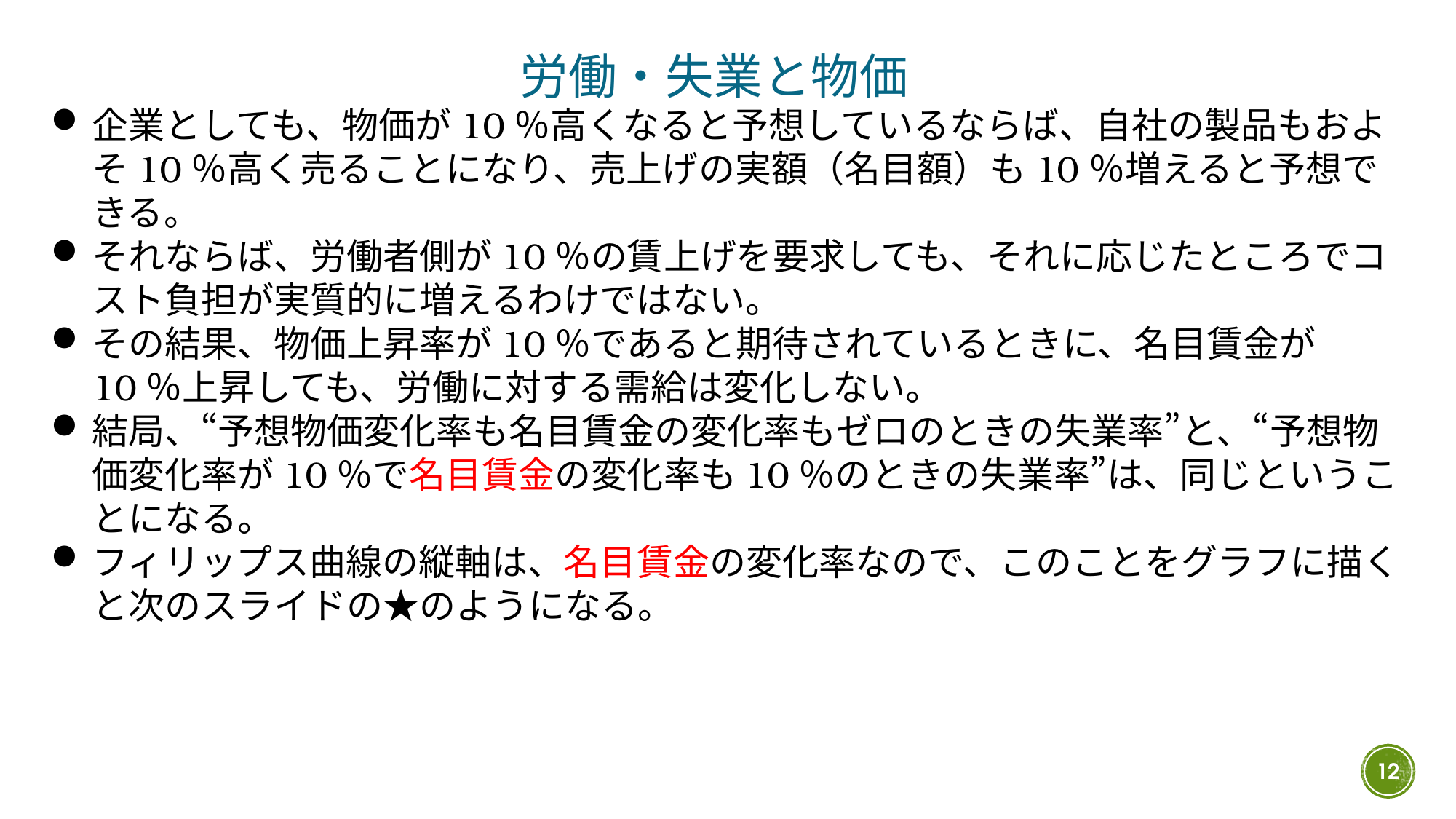

労働・失業と物価
企業としても、物価が10％高くなると予想しているならば、自社の製品もおよそ10％高く売ることになり、売上げの実額（名目額）も10％増えると予想できる。
それならば、労働者側が10％の賃上げを要求しても、それに応じたところでコスト負担が実質的に増えるわけではない。
その結果、物価上昇率が10％であると期待されているときに、名目賃金が10％上昇しても、労働に対する需給は変化しない。
結局、“予想物価変化率も名目賃金の変化率もゼロのときの失業率”と、“予想物価変化率が10％で名目賃金の変化率も10％のときの失業率”は、同じということになる。
フィリップス曲線の縦軸は、名目賃金の変化率なので、このことをグラフに描くと次のスライドの★のようになる。

12